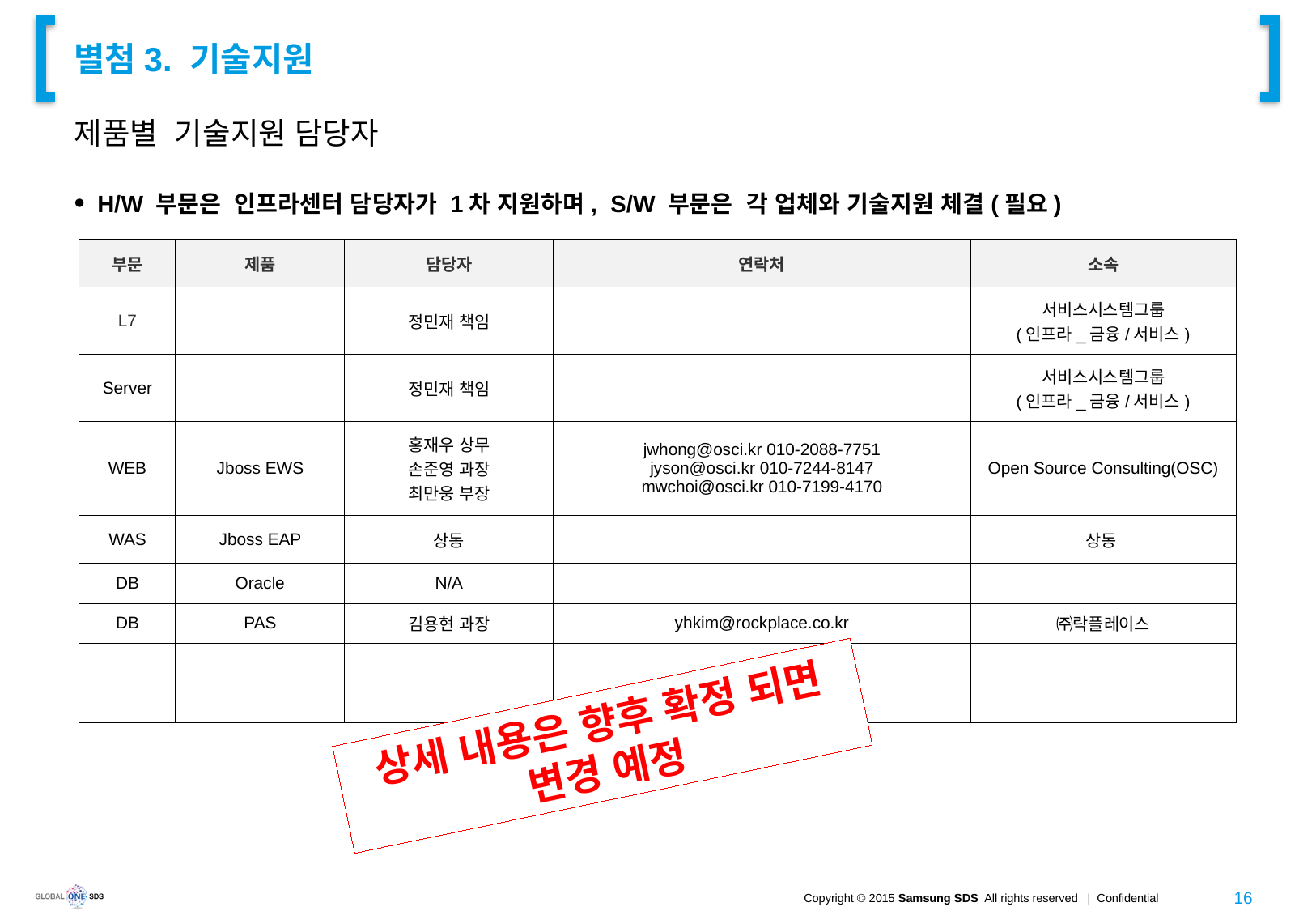

# 별첨3. 기술지원
제품별  기술지원 담당자
H/W 부문은  인프라센터 담당자가 1차 지원하며,  S/W 부문은  각 업체와 기술지원 체결(필요)
| 부문 | 제품 | 담당자 | 연락처 | 소속 |
| --- | --- | --- | --- | --- |
| L7 |  | 정민재 책임 |  | 서비스시스템그룹 (인프라\_금융/서비스) |
| Server |  | 정민재 책임 |  | 서비스시스템그룹 (인프라\_금융/서비스) |
| WEB | Jboss EWS | 홍재우 상무 손준영 과장 최만웅 부장 | jwhong@osci.kr 010-2088-7751 jyson@osci.kr 010-7244-8147 mwchoi@osci.kr 010-7199-4170 | Open Source Consulting(OSC) |
| WAS | Jboss EAP | 상동 |  | 상동 |
| DB | Oracle | N/A |  |  |
| DB | PAS | 김용현 과장 | yhkim@rockplace.co.kr | ㈜락플레이스 |
|  |  |  |  |  |
|  |  |  |  |  |
상세 내용은 향후 확정 되면 변경 예정